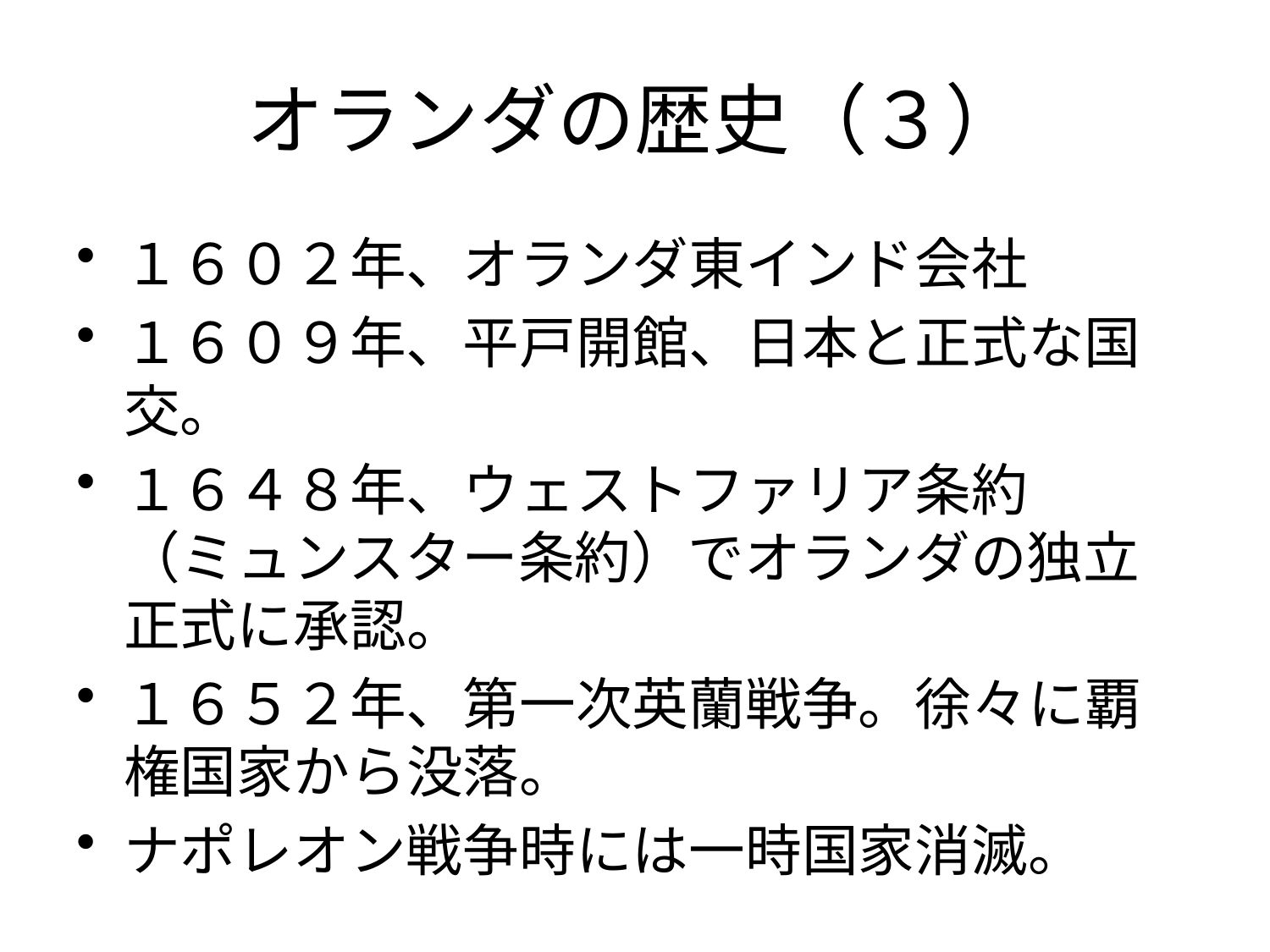

# オランダの歴史（３）
１６０２年、オランダ東インド会社
１６０９年、平戸開館、日本と正式な国交。
１６４８年、ウェストファリア条約（ミュンスター条約）でオランダの独立正式に承認。
１６５２年、第一次英蘭戦争。徐々に覇権国家から没落。
ナポレオン戦争時には一時国家消滅。